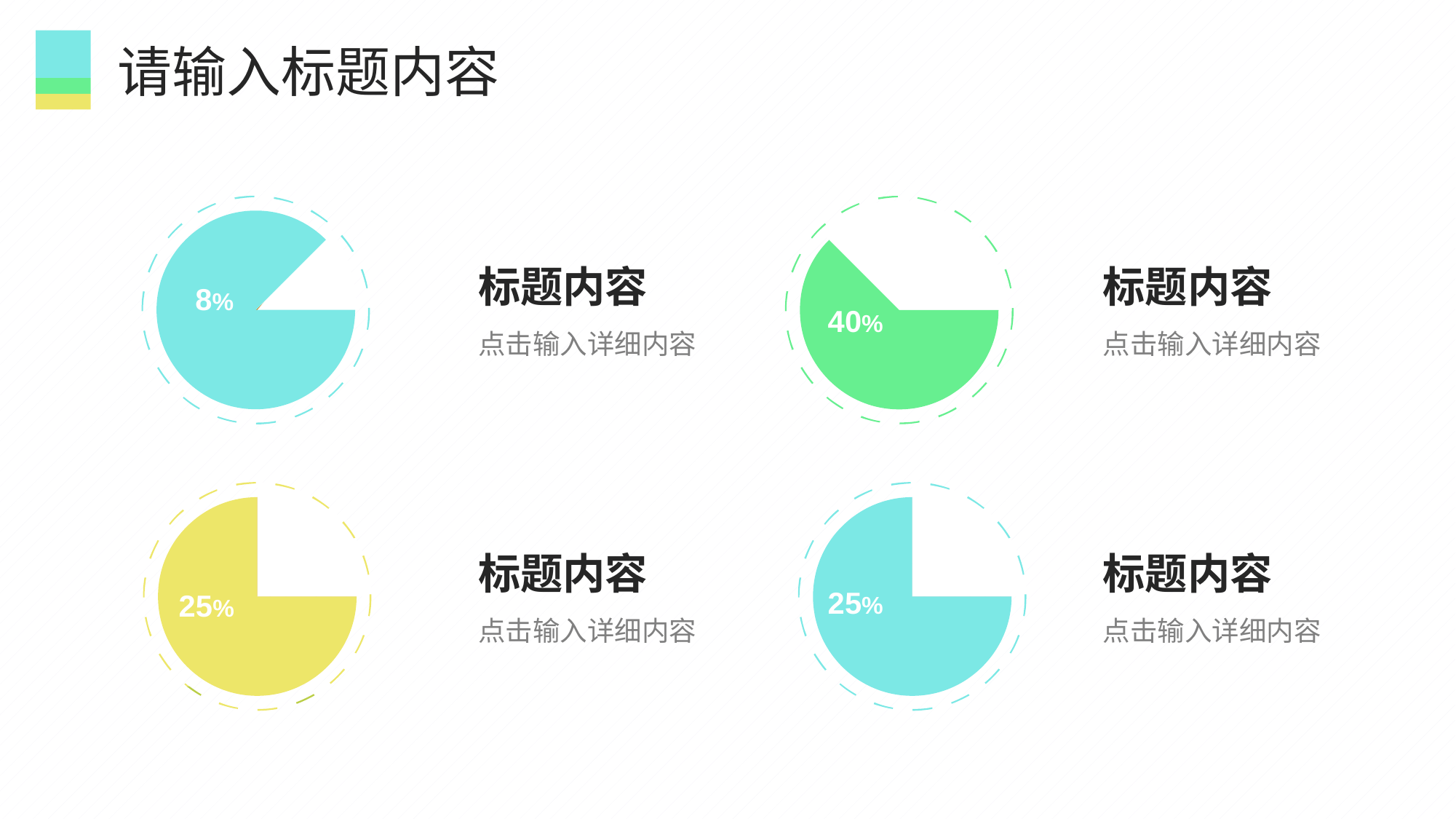

请输入标题内容

8%

40%

标题内容
点击输入详细内容
标题内容
点击输入详细内容

25%

25%
标题内容
点击输入详细内容
标题内容
点击输入详细内容